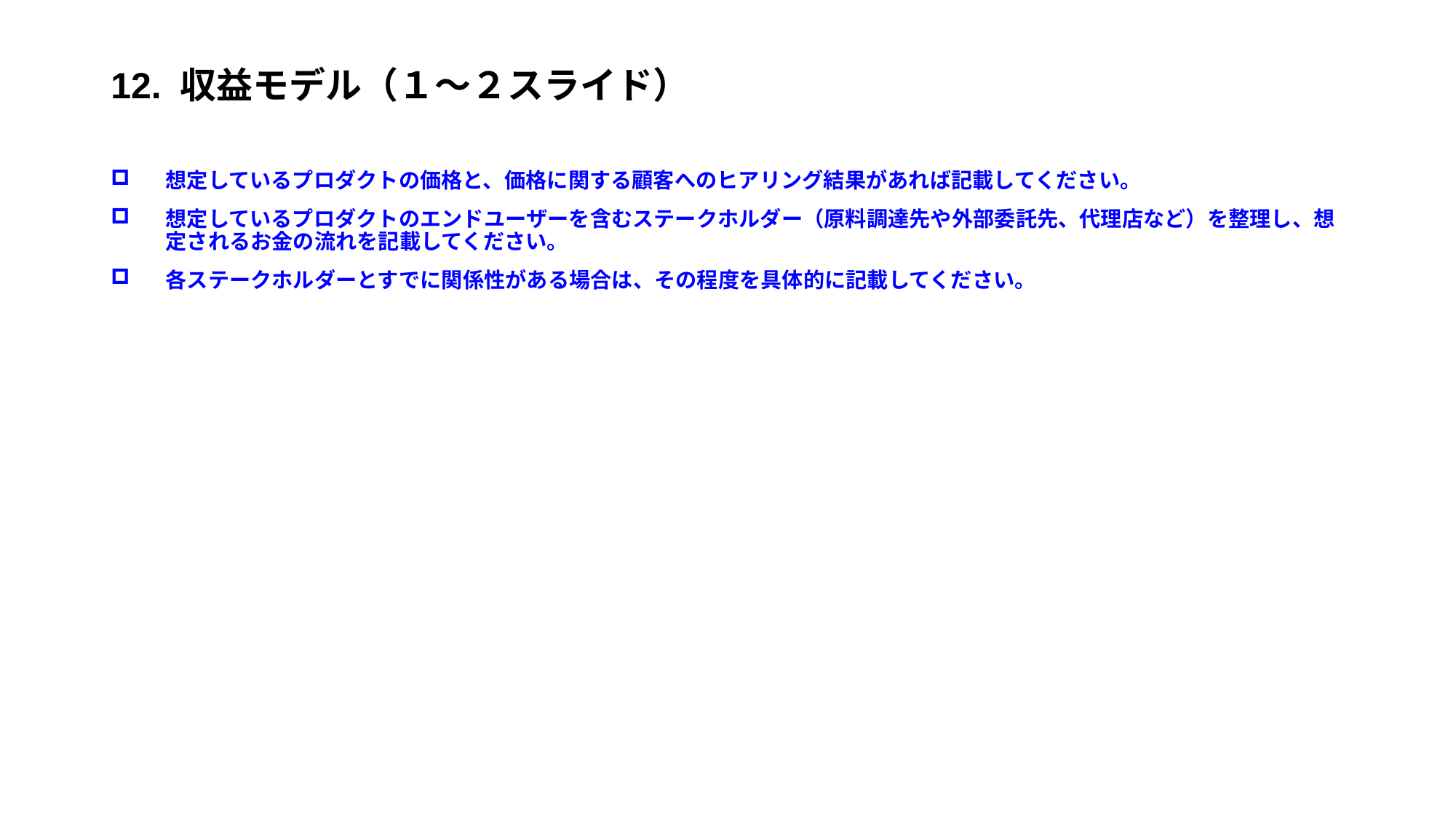

# 12. 収益モデル（１～２スライド）
想定しているプロダクトの価格と、価格に関する顧客へのヒアリング結果があれば記載してください。
想定しているプロダクトのエンドユーザーを含むステークホルダー（原料調達先や外部委託先、代理店など）を整理し、想定されるお金の流れを記載してください。
各ステークホルダーとすでに関係性がある場合は、その程度を具体的に記載してください。